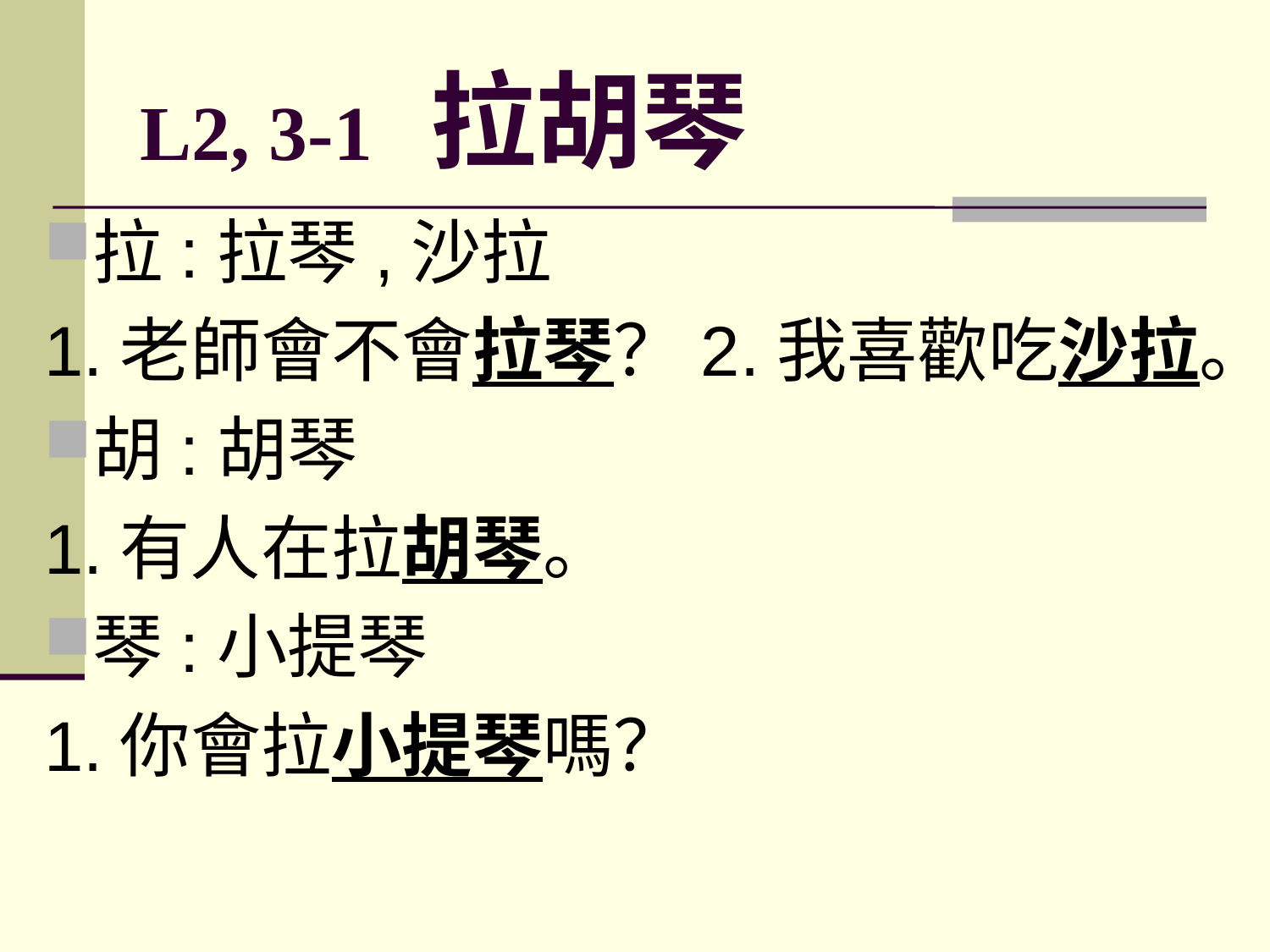

# L2, 3-1  拉胡琴
拉:拉琴,沙拉
1.老師會不會拉琴？2.我喜歡吃沙拉。
胡:胡琴
1.有人在拉胡琴。
琴:小提琴
1.你會拉小提琴嗎？